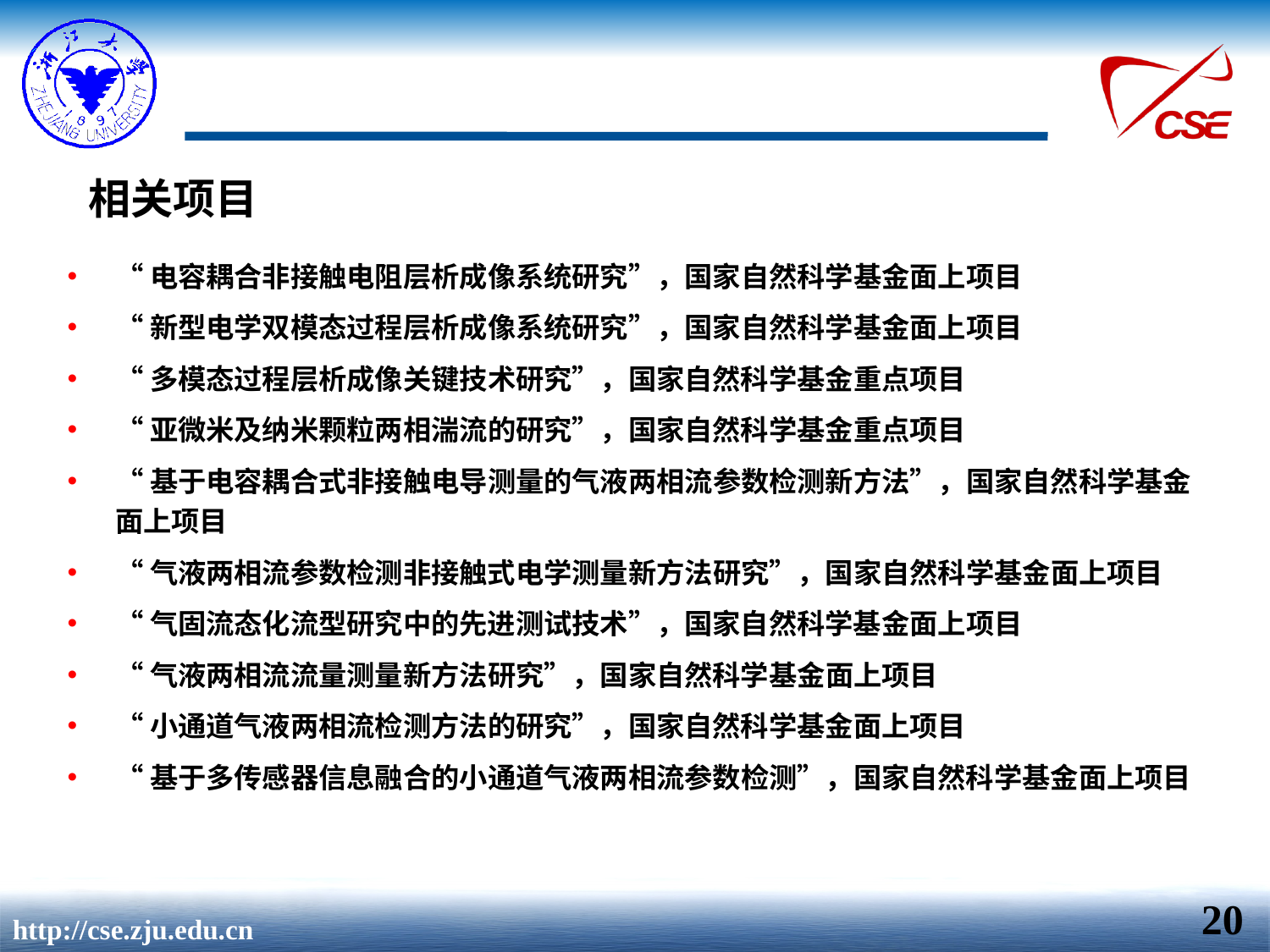

相关项目
“电容耦合非接触电阻层析成像系统研究”，国家自然科学基金面上项目
“新型电学双模态过程层析成像系统研究”，国家自然科学基金面上项目
“多模态过程层析成像关键技术研究”，国家自然科学基金重点项目
“亚微米及纳米颗粒两相湍流的研究”，国家自然科学基金重点项目
“基于电容耦合式非接触电导测量的气液两相流参数检测新方法”，国家自然科学基金面上项目
“气液两相流参数检测非接触式电学测量新方法研究”，国家自然科学基金面上项目
“气固流态化流型研究中的先进测试技术”，国家自然科学基金面上项目
“气液两相流流量测量新方法研究”，国家自然科学基金面上项目
“小通道气液两相流检测方法的研究”，国家自然科学基金面上项目
“基于多传感器信息融合的小通道气液两相流参数检测”，国家自然科学基金面上项目